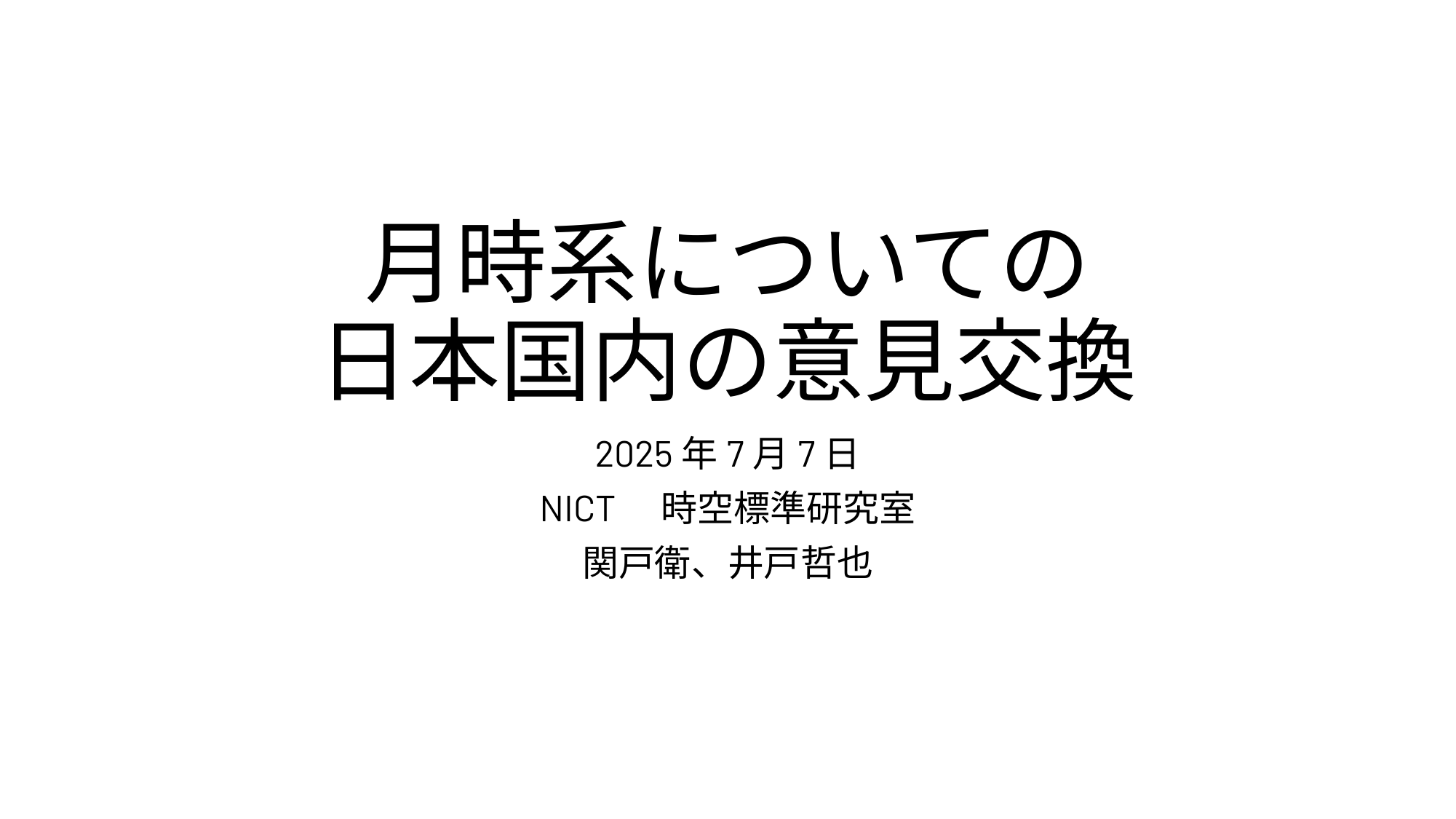

# 月時系についての 日本国内の意見交換
2025年7月7日
NICT　時空標準研究室
関戸衛、井戸哲也